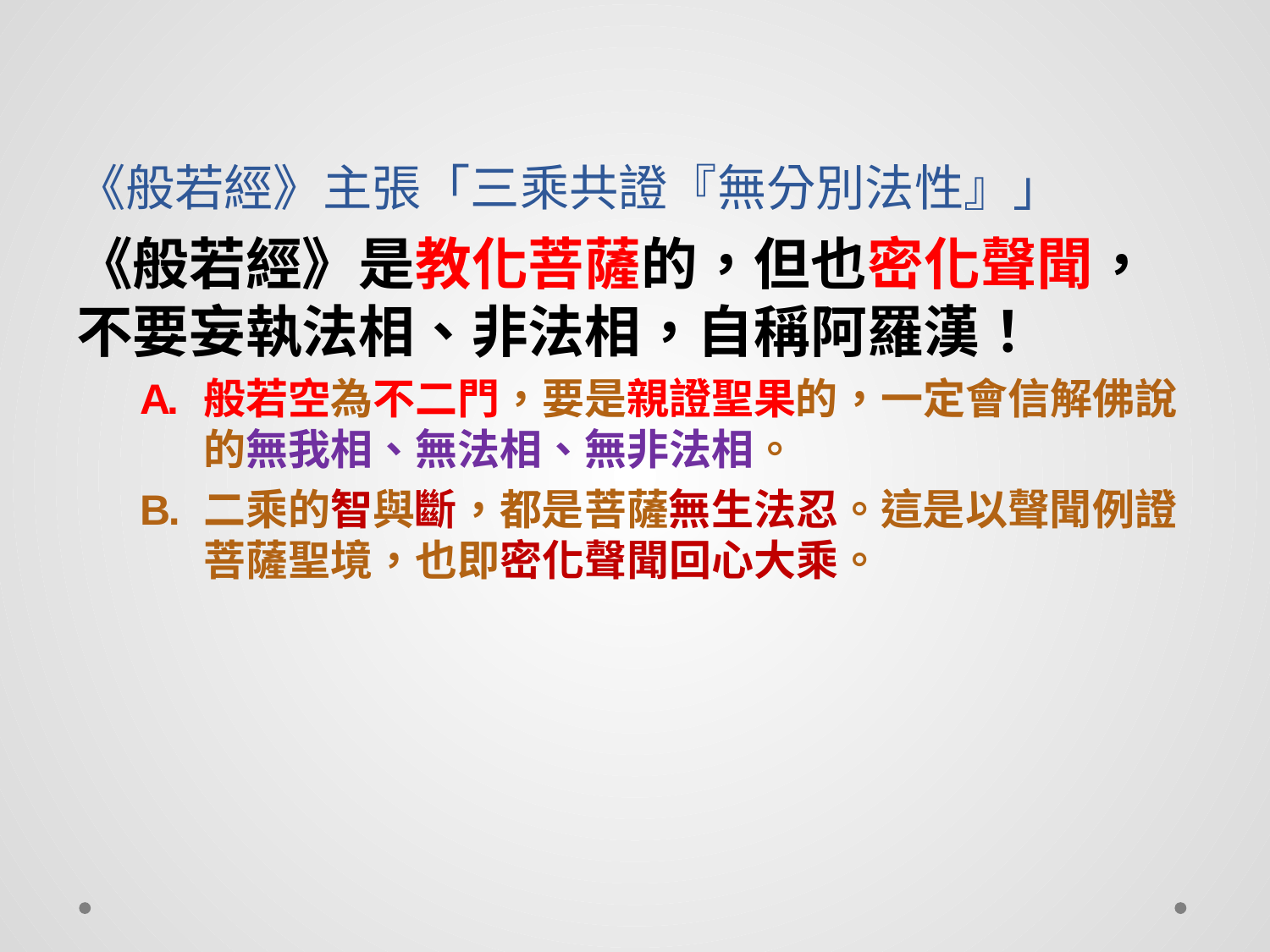

# 《般若經》主張「三乘共證『無分別法性』」
《般若經》是教化菩薩的，但也密化聲聞，不要妄執法相、非法相，自稱阿羅漢！
般若空為不二門，要是親證聖果的，一定會信解佛說的無我相、無法相、無非法相。
二乘的智與斷，都是菩薩無生法忍。這是以聲聞例證菩薩聖境，也即密化聲聞回心大乘。